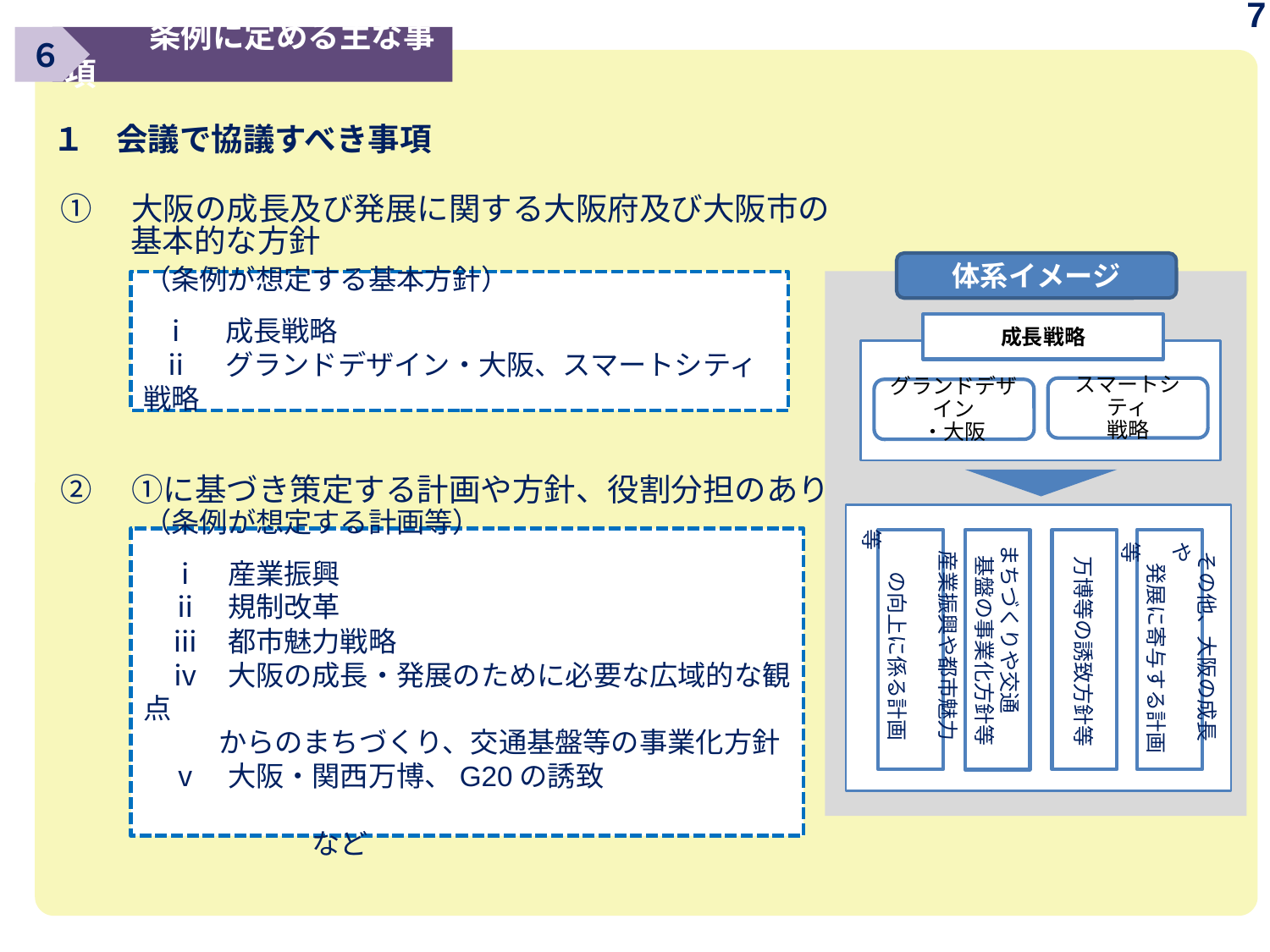

7
６
　　　条例に定める主な事項

１　会議で協議すべき事項

 ①　大阪の成長及び発展に関する大阪府及び大阪市の
　 　 基本的な方針

 ②　①に基づき策定する計画や方針、役割分担のあり方等

体系イメージ

（条例が想定する基本方針）

   ⅰ　成長戦略
   ⅱ　グランドデザイン・大阪、スマートシティ戦略

成長戦略

スマートシティ
戦略
グランドデザイン
・大阪

（条例が想定する計画等）

　ⅰ　産業振興
　ⅱ　規制改革
　ⅲ　都市魅力戦略
　ⅳ　大阪の成長・発展のために必要な広域的な観点
　　   からのまちづくり、交通基盤等の事業化方針
　ⅴ　大阪・関西万博、G20の誘致
　　　　　　　　　　　　　　　　　　　　　　　　　　　　　など
 その他、大阪の成長や
　発展に寄与する計画等
　産業振興や都市魅力
　　の向上に係る計画等
  万博等の誘致方針等
まちづくりや交通
基盤の事業化方針等